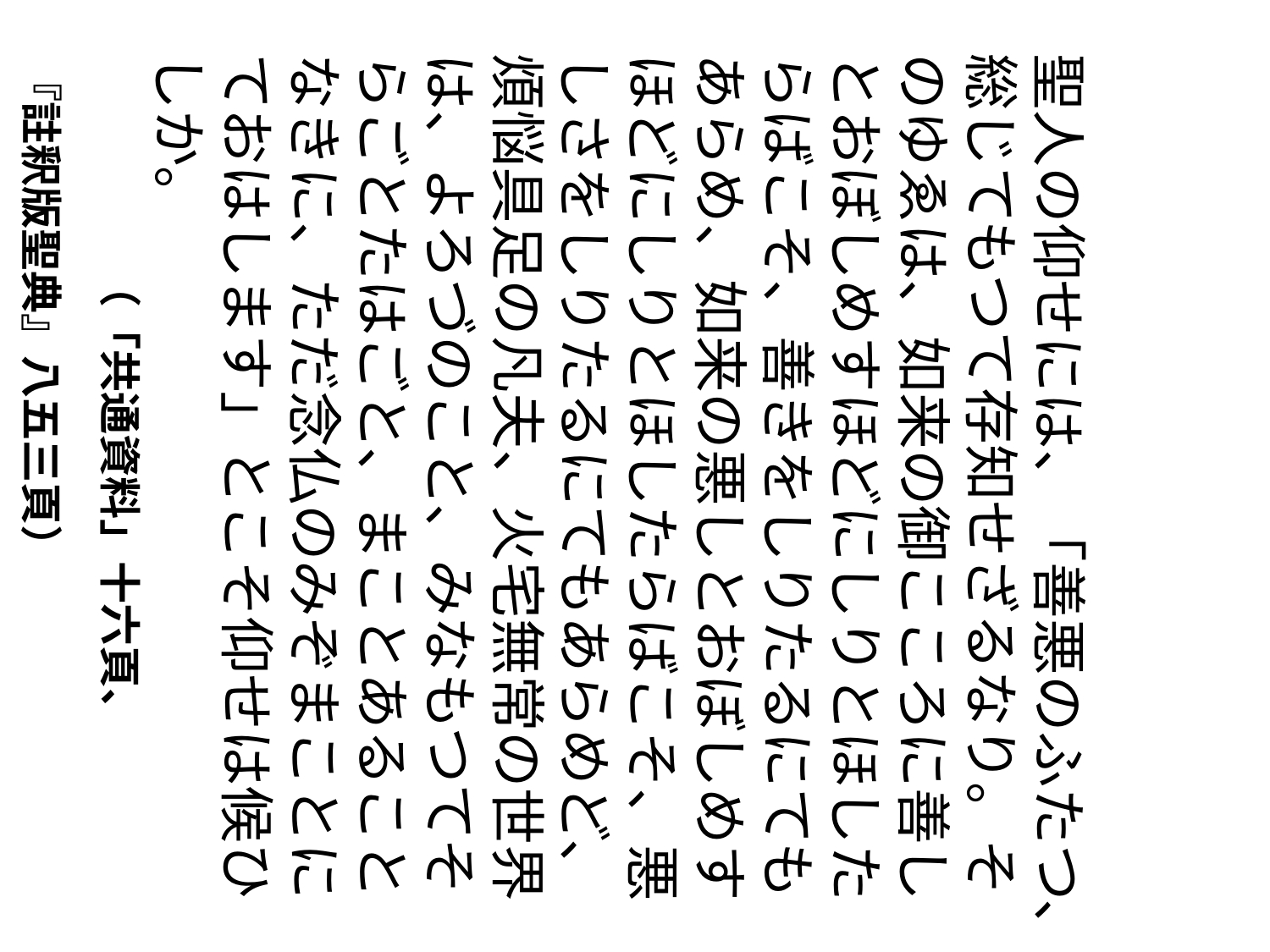

聖人の仰せには、「善悪のふたつ、総じてもつて存知せざるなり。そのゆゑは、如来の御こころに善しとおぼしめすほどにしりとほしたらばこそ、善きをしりたるにてもあらめ、如来の悪しとおぼしめすほどにしりとほしたらばこそ、悪しさをしりたるにてもあらめど、煩悩具足の凡夫、火宅無常の世界は、よろづのこと、みなもつてそらごとたはごと、まことあることなきに、ただ念仏のみぞまことにておはします」とこそ仰せは候ひしか。
　　　　　（「共通資料」十六頁、
『註釈版聖典』八五三頁）